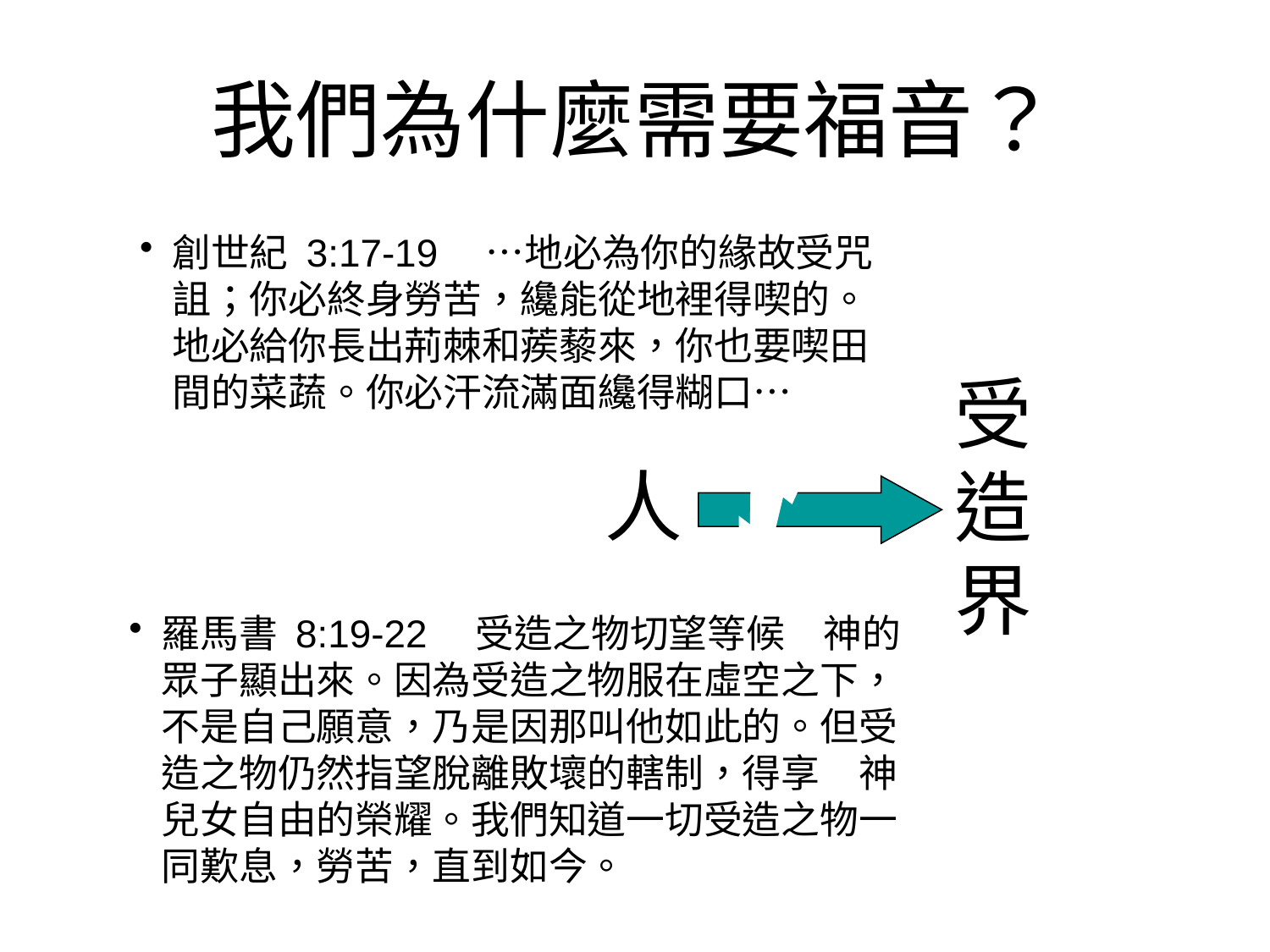

# 我們為什麼需要福音？
創世紀 3:17-19　…地必為你的緣故受咒詛；你必終身勞苦，纔能從地裡得喫的。地必給你長出荊棘和蒺藜來，你也要喫田間的菜蔬。你必汗流滿面纔得糊口…
受造界

人

羅馬書 8:19-22　受造之物切望等候　神的眾子顯出來。因為受造之物服在虛空之下，不是自己願意，乃是因那叫他如此的。但受造之物仍然指望脫離敗壞的轄制，得享　神兒女自由的榮耀。我們知道一切受造之物一同歎息，勞苦，直到如今。